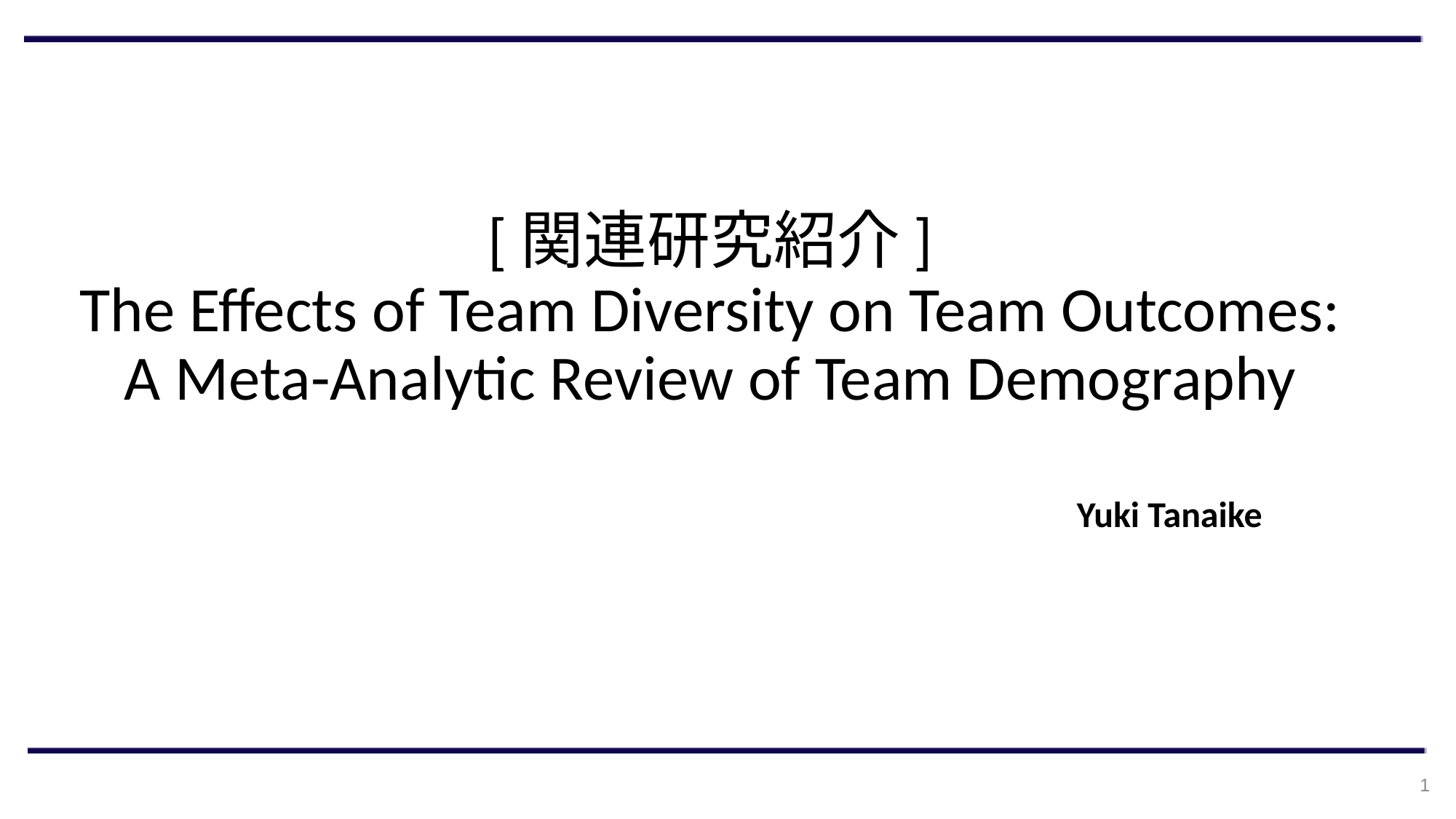

# [関連研究紹介] The Effects of Team Diversity on Team Outcomes: A Meta-Analytic Review of Team Demography
Yuki Tanaike
1